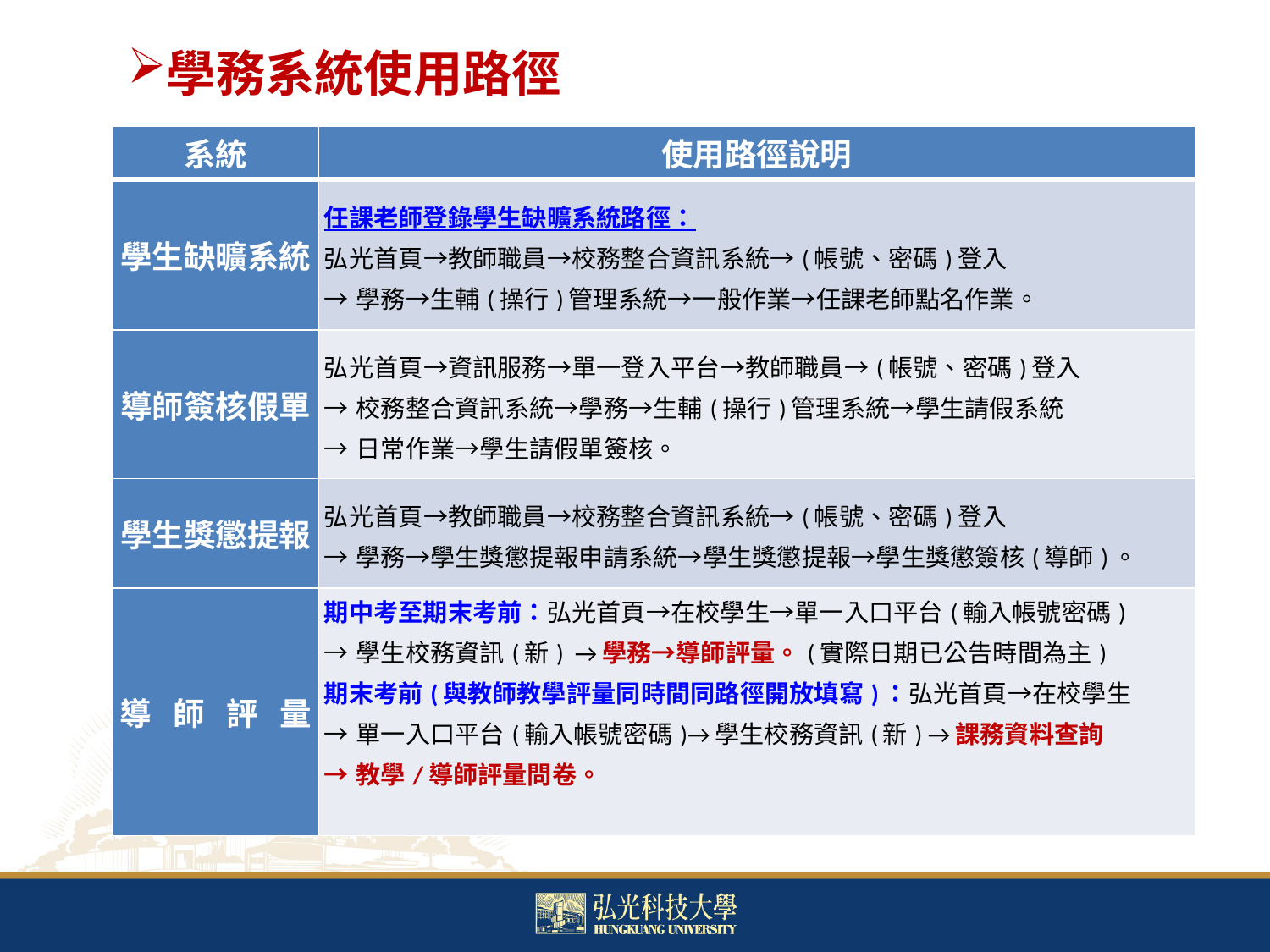

學務系統使用路徑
| 系統 | 使用路徑說明 |
| --- | --- |
| 學生缺曠系統 | 任課老師登錄學生缺曠系統路徑： 弘光首頁→教師職員→校務整合資訊系統→(帳號、密碼)登入 →學務→生輔(操行)管理系統→一般作業→任課老師點名作業。 |
| 導師簽核假單 | 弘光首頁→資訊服務→單一登入平台→教師職員→(帳號、密碼)登入 →校務整合資訊系統→學務→生輔(操行)管理系統→學生請假系統 →日常作業→學生請假單簽核。 |
| 學生獎懲提報 | 弘光首頁→教師職員→校務整合資訊系統→(帳號、密碼)登入 →學務→學生獎懲提報申請系統→學生獎懲提報→學生獎懲簽核(導師)。 |
| 導 師 評 量 | 期中考至期末考前：弘光首頁→在校學生→單一入口平台(輸入帳號密碼) →學生校務資訊(新) →學務→導師評量。(實際日期已公告時間為主) 期末考前(與教師教學評量同時間同路徑開放填寫)：弘光首頁→在校學生 →單一入口平台(輸入帳號密碼)→學生校務資訊(新) →課務資料查詢 →教學/導師評量問卷。 |